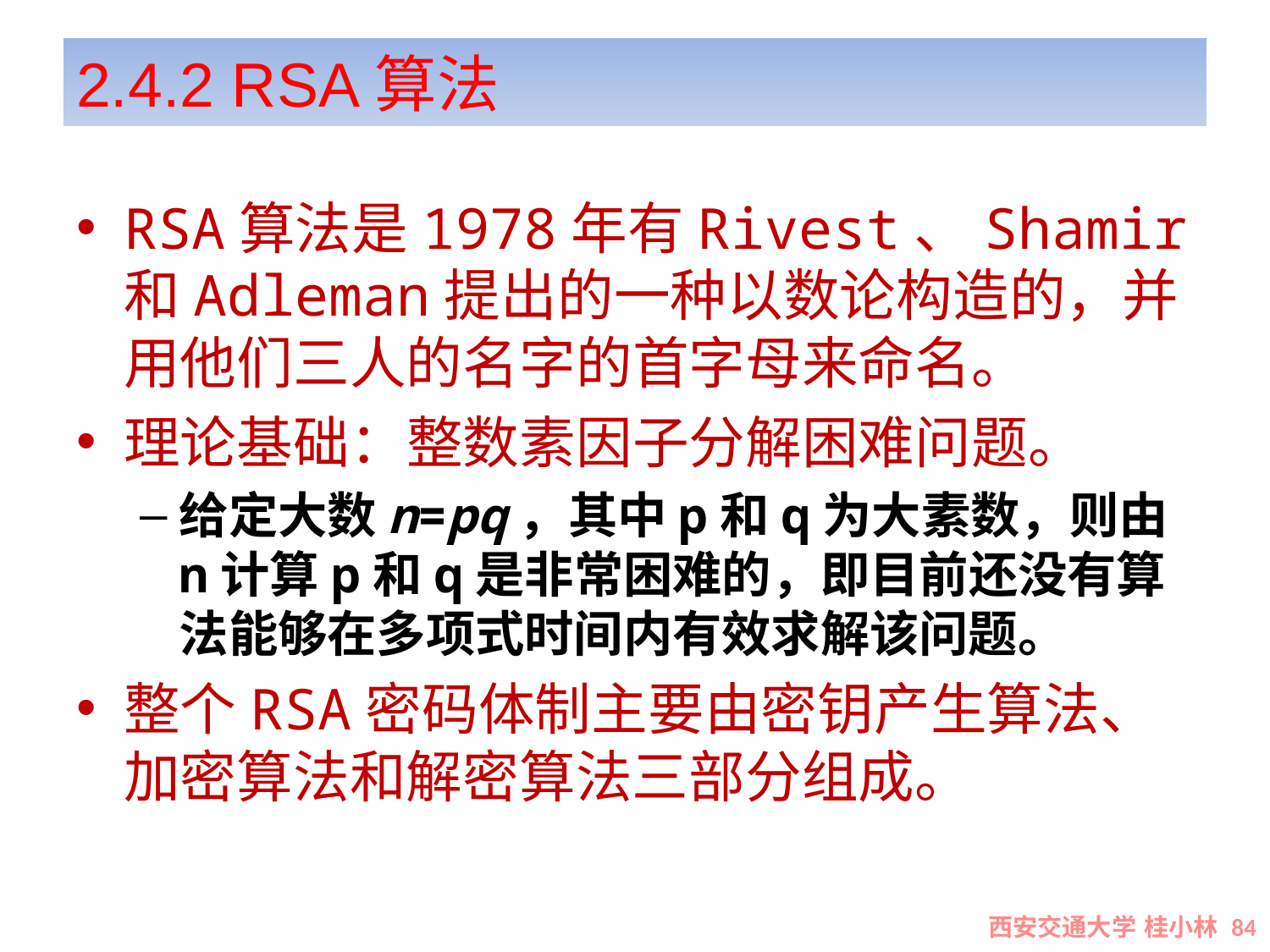

# 2.4.2 RSA算法
RSA算法是1978年有Rivest、Shamir和Adleman提出的一种以数论构造的，并用他们三人的名字的首字母来命名。
理论基础：整数素因子分解困难问题。
给定大数n=pq，其中p和q为大素数，则由n计算p和q是非常困难的，即目前还没有算法能够在多项式时间内有效求解该问题。
整个RSA密码体制主要由密钥产生算法、加密算法和解密算法三部分组成。

西安交通大学 桂小林 84